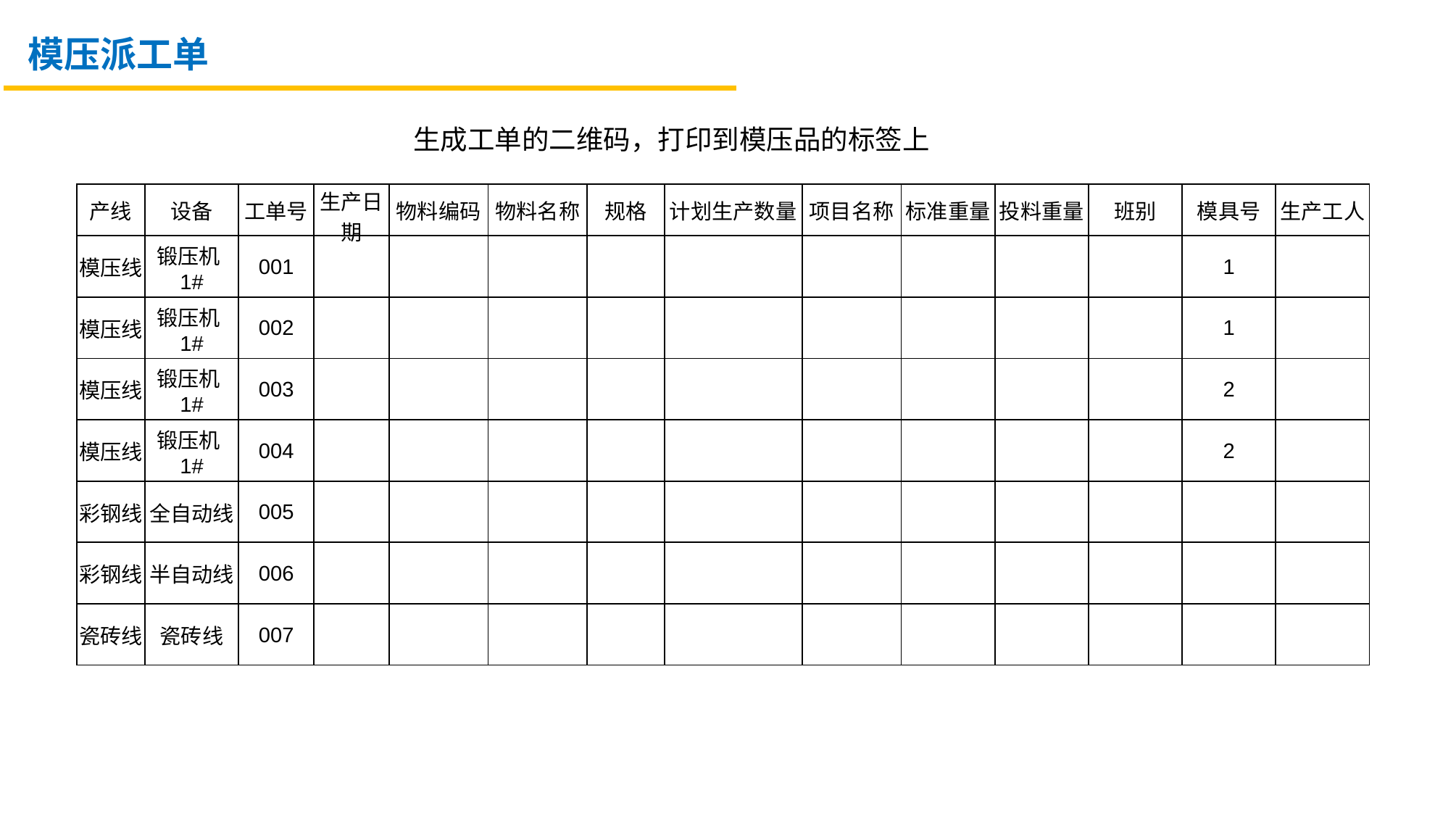

模压派工单
生成工单的二维码，打印到模压品的标签上
| 产线 | 设备 | 工单号 | 生产日期 | 物料编码 | 物料名称 | 规格 | 计划生产数量 | 项目名称 | 标准重量 | 投料重量 | 班别 | 模具号 | 生产工人 |
| --- | --- | --- | --- | --- | --- | --- | --- | --- | --- | --- | --- | --- | --- |
| 模压线 | 锻压机1# | 001 |  |  |  |  |  |  |  |  |  | 1 |  |
| 模压线 | 锻压机1# | 002 |  |  |  |  |  |  |  |  |  | 1 |  |
| 模压线 | 锻压机1# | 003 |  |  |  |  |  |  |  |  |  | 2 |  |
| 模压线 | 锻压机1# | 004 |  |  |  |  |  |  |  |  |  | 2 |  |
| 彩钢线 | 全自动线 | 005 |  |  |  |  |  |  |  |  |  |  |  |
| 彩钢线 | 半自动线 | 006 |  |  |  |  |  |  |  |  |  |  |  |
| 瓷砖线 | 瓷砖线 | 007 |  |  |  |  |  |  |  |  |  |  |  |